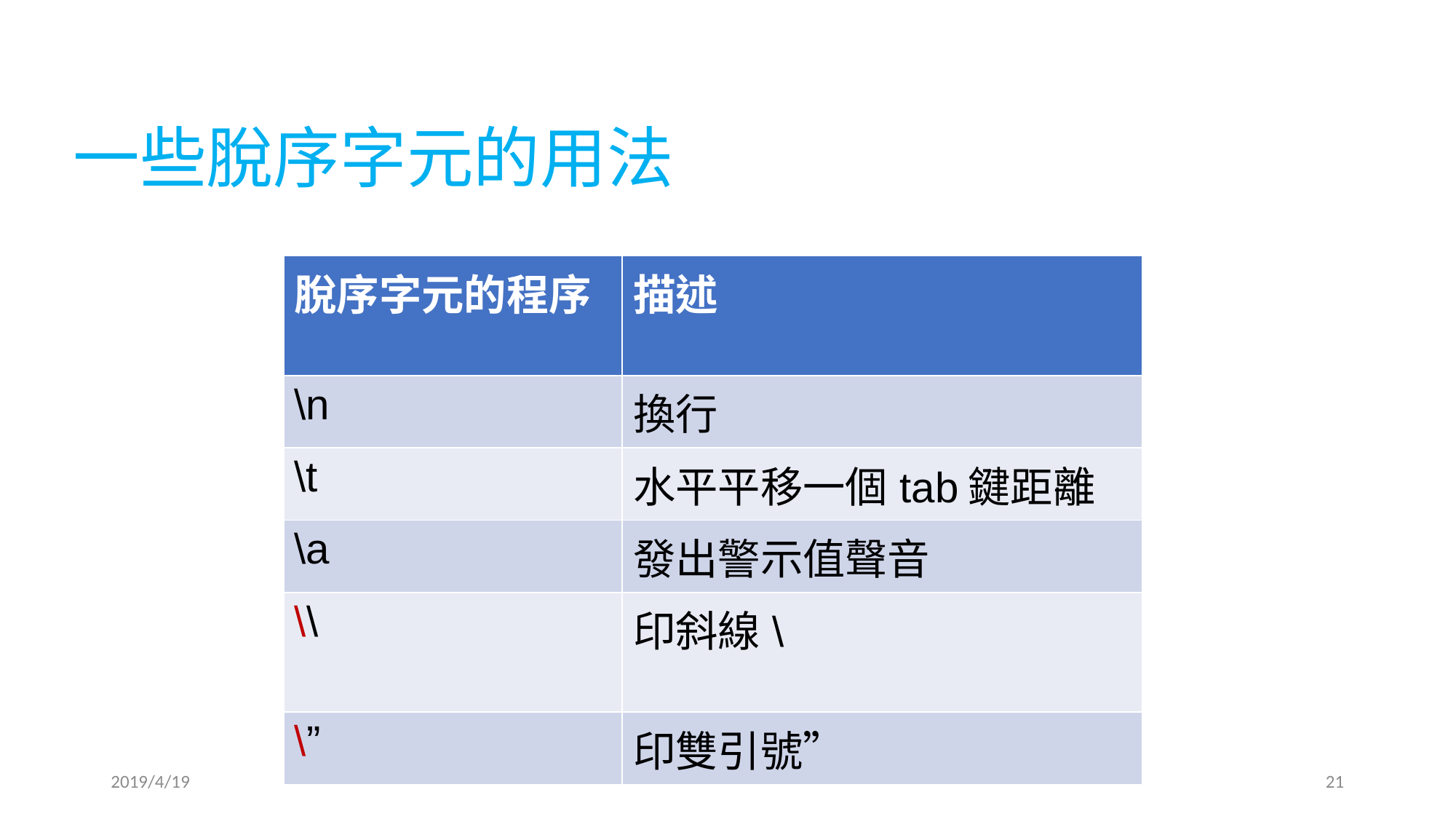

一些脫序字元的用法
| 脫序字元的程序 | 描述 |
| --- | --- |
| \n | 換行 |
| \t | 水平平移一個tab鍵距離 |
| \a | 發出警示值聲音 |
| \\ | 印斜線\ |
| \” | 印雙引號” |
2019/4/19
21